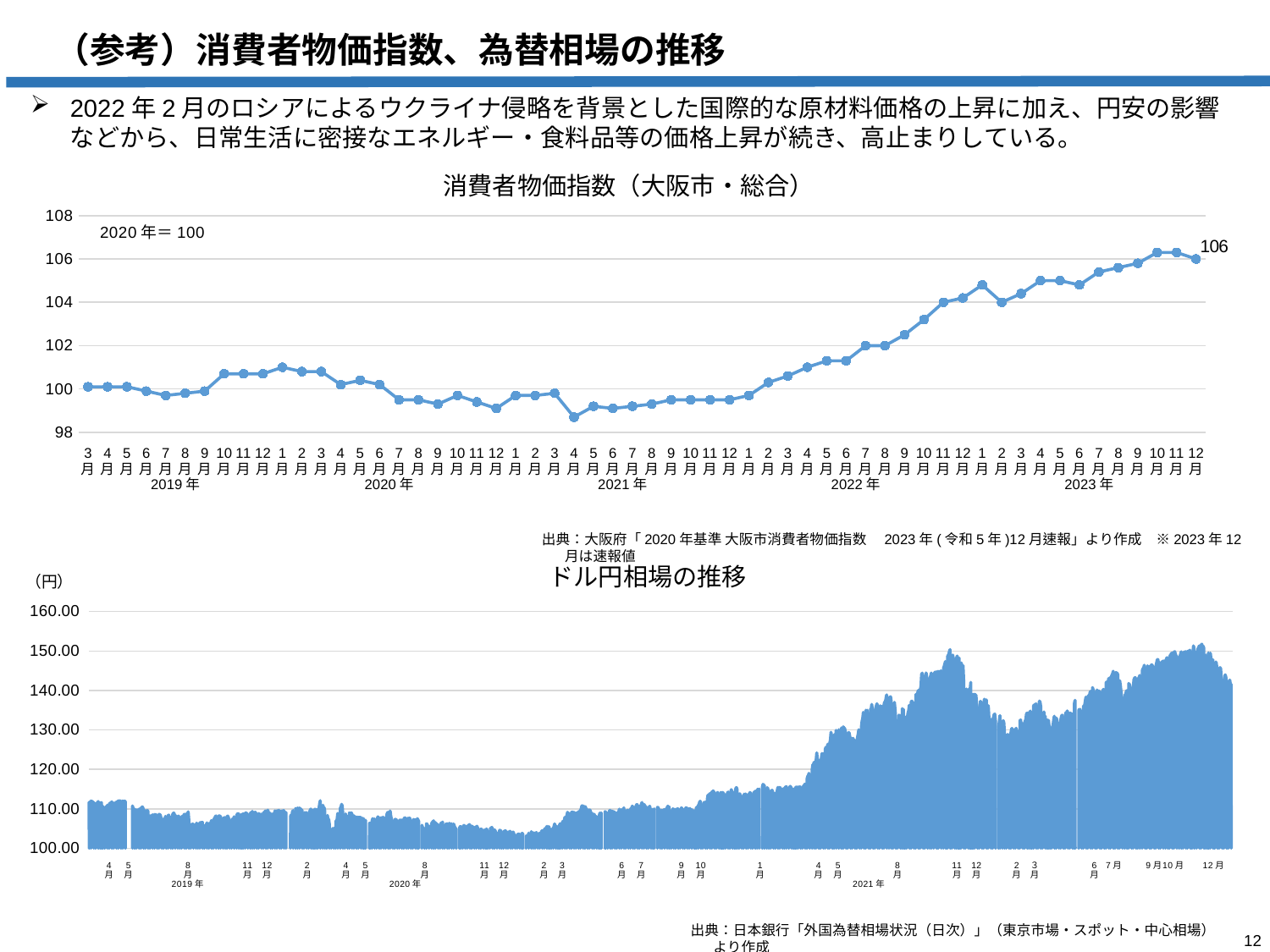

（参考）消費者物価指数、為替相場の推移
2022年2月のロシアによるウクライナ侵略を背景とした国際的な原材料価格の上昇に加え、円安の影響などから、日常生活に密接なエネルギー・食料品等の価格上昇が続き、高止まりしている。

消費者物価指数（大阪市・総合）

### Chart

| Category | 消費者物価指数（大阪市・総合） |
|---|---|
| 3
月 | 100.1 |
| 4
月 | 100.1 |
| 5
月 | 100.1 |
| 6
月 | 99.9 |
| 7
月 | 99.7 |
| 8
月 | 99.8 |
| 9
月 | 99.9 |
| 10
月 | 100.7 |
| 11
月 | 100.7 |
| 12
月 | 100.7 |
| 1
月 | 101.0 |
| 2
月 | 100.8 |
| 3
月 | 100.8 |
| 4
月 | 100.2 |
| 5
月 | 100.4 |
| 6
月 | 100.2 |
| 7
月 | 99.5 |
| 8
月 | 99.5 |
| 9
月 | 99.3 |
| 10
月 | 99.7 |
| 11
月 | 99.4 |
| 12
月 | 99.1 |
| 1
月 | 99.7 |
| 2
月 | 99.7 |
| 3
月 | 99.8 |
| 4
月 | 98.7 |
| 5
月 | 99.2 |
| 6
月 | 99.1 |
| 7
月 | 99.2 |
| 8
月 | 99.3 |
| 9
月 | 99.5 |
| 10
月 | 99.5 |
| 11
月 | 99.5 |
| 12
月 | 99.5 |
| 1
月 | 99.7 |
| 2
月 | 100.3 |
| 3
月 | 100.6 |
| 4
月 | 101.0 |
| 5
月 | 101.3 |
| 6
月 | 101.3 |
| 7
月 | 102.0 |
| 8
月 | 102.0 |
| 9
月 | 102.5 |
| 10
月 | 103.2 |
| 11
月 | 104.0 |
| 12
月 | 104.2 |
| 1
月 | 104.8 |
| 2
月 | 104.0 |
| 3
月 | 104.4 |
| 4
月 | 105.0 |
| 5
月 | 105.0 |
| 6
月 | 104.8 |
| 7
月 | 105.4 |
| 8
月 | 105.6 |
| 9
月 | 105.8 |
| 10
月 | 106.3 |
| 11
月 | 106.3 |
| 12
月 | 106.0 |
出典：大阪府「2020年基準 大阪市消費者物価指数　2023年(令和5年)12月速報」より作成　※2023年12月は速報値
ドル円相場の推移
（円）

### Chart

| Category | ドル・円 |
|---|---|
| 3
月 | 111.7 |
|  | None |
|  | None |
|  | 112.0 |
|  | 111.85 |
|  | 111.77 |
|  | 111.65 |
|  | 111.52 |
|  | None |
|  | None |
|  | 111.12 |
|  | 111.4 |
|  | 111.3 |
|  | 111.25 |
|  | 111.86 |
|  | None |
|  | None |
|  | 111.55 |
|  | 111.28 |
|  | 111.6 |
|  | None |
|  | 110.71 |
|  | None |
|  | None |
|  | 109.8 |
|  | 110.09 |
|  | 110.55 |
|  | 110.2 |
|  | 110.92 |
|  | None |
|  | None |
| 4
月 | 111.08 |
|  | 111.35 |
|  | 111.47 |
|  | 111.49 |
|  | 111.77 |
|  | None |
|  | None |
|  | 111.45 |
|  | 111.35 |
|  | 111.17 |
|  | 111.07 |
|  | 111.75 |
|  | None |
|  | None |
|  | 111.99 |
|  | 111.97 |
|  | 112.0 |
|  | 111.98 |
|  | 111.93 |
|  | None |
|  | None |
|  | 111.96 |
|  | 111.83 |
|  | 111.93 |
|  | 112.0 |
|  | 111.7 |
|  | None |
|  | None |
|  | None |
|  | None |
| 5
月 | None |
|  | None |
|  | None |
|  | None |
|  | None |
|  | None |
|  | 110.72 |
|  | 110.01 |
|  | 109.95 |
|  | 109.85 |
|  | None |
|  | None |
|  | 109.75 |
|  | 109.58 |
|  | 109.65 |
|  | 109.46 |
|  | 109.94 |
|  | None |
|  | None |
|  | 110.17 |
|  | 110.15 |
|  | 110.51 |
|  | 110.22 |
|  | 109.71 |
|  | None |
|  | None |
|  | 109.47 |
|  | 109.52 |
|  | 109.27 |
|  | 109.57 |
|  | 109.33 |
| 6
月 | None |
|  | None |
|  | 108.25 |
|  | 108.02 |
|  | 108.12 |
|  | 108.24 |
|  | 108.48 |
|  | None |
|  | None |
|  | 108.49 |
|  | 108.6 |
|  | 108.45 |
|  | 108.33 |
|  | 108.38 |
|  | None |
|  | None |
|  | 108.6 |
|  | 108.54 |
|  | 108.37 |
|  | 107.65 |
|  | 107.1 |
|  | None |
|  | None |
|  | 107.4 |
|  | 107.0 |
|  | 107.36 |
|  | 108.08 |
|  | 107.68 |
|  | None |
|  | None |
| 7
月 | 108.24 |
|  | 108.42 |
|  | 107.6 |
|  | 107.79 |
|  | 107.86 |
|  | None |
|  | None |
|  | 108.52 |
|  | 108.86 |
|  | 108.9 |
|  | 108.14 |
|  | 108.4 |
|  | None |
|  | None |
|  | None |
|  | 107.95 |
|  | 108.17 |
|  | 107.7 |
|  | 107.5 |
|  | None |
|  | None |
|  | 107.96 |
|  | 108.05 |
|  | 108.17 |
|  | 108.17 |
|  | 108.65 |
|  | None |
|  | None |
|  | 108.45 |
|  | 108.78 |
|  | 108.56 |
| 8
月 | 109.24 |
|  | 107.11 |
|  | None |
|  | None |
|  | 106.03 |
|  | 105.6 |
|  | 106.15 |
|  | 106.11 |
|  | 105.98 |
|  | None |
|  | None |
|  | None |
|  | 105.43 |
|  | 106.36 |
|  | 105.93 |
|  | 106.15 |
|  | None |
|  | None |
|  | 106.38 |
|  | 106.56 |
|  | 106.47 |
|  | 106.45 |
|  | 106.55 |
|  | None |
|  | None |
|  | 105.25 |
|  | 105.84 |
|  | 105.79 |
|  | 105.92 |
|  | 106.43 |
|  | None |
| 9
月 | None |
|  | 106.16 |
|  | 106.3 |
|  | 105.99 |
|  | 106.4 |
|  | 107.05 |
|  | None |
|  | None |
|  | 106.95 |
|  | 107.43 |
|  | 107.64 |
|  | 108.03 |
|  | 108.2 |
|  | None |
|  | None |
|  | None |
|  | 108.19 |
|  | 108.21 |
|  | 108.13 |
|  | 108.0 |
|  | None |
|  | None |
|  | None |
|  | 107.66 |
|  | 107.07 |
|  | 107.71 |
|  | 107.77 |
|  | None |
|  | None |
|  | 107.95 |
| 10
月 | 108.17 |
|  | 107.84 |
|  | 107.14 |
|  | 106.82 |
|  | None |
|  | None |
|  | 106.8 |
|  | 107.39 |
|  | 107.09 |
|  | 107.33 |
|  | 108.0 |
|  | None |
|  | None |
|  | None |
|  | 108.33 |
|  | 108.68 |
|  | 108.75 |
|  | 108.67 |
|  | None |
|  | None |
|  | 108.49 |
|  | None |
|  | 108.38 |
|  | 108.61 |
|  | 108.7 |
|  | None |
|  | None |
|  | 108.76 |
|  | 108.97 |
|  | 108.84 |
|  | 108.83 |
| 11
月 | 107.98 |
|  | None |
|  | None |
|  | None |
|  | 108.77 |
|  | 109.06 |
|  | 108.7 |
|  | 109.35 |
|  | None |
|  | None |
|  | 109.03 |
|  | 109.14 |
|  | 109.04 |
|  | 108.73 |
|  | 108.57 |
|  | None |
|  | None |
|  | 108.8 |
|  | 108.53 |
|  | 108.5 |
|  | 108.48 |
|  | 108.66 |
|  | None |
|  | None |
|  | 108.78 |
|  | 109.05 |
|  | 109.11 |
|  | 109.39 |
|  | 109.47 |
|  | None |
| 12
月 | None |
|  | 109.66 |
|  | 109.13 |
|  | 108.55 |
|  | 108.86 |
|  | 108.78 |
|  | None |
|  | None |
|  | 108.58 |
|  | 108.64 |
|  | 108.74 |
|  | 108.58 |
|  | 109.5 |
|  | None |
|  | None |
|  | 109.39 |
|  | 109.54 |
|  | 109.44 |
|  | 109.58 |
|  | 109.39 |
|  | None |
|  | None |
|  | 109.42 |
|  | 109.4 |
|  | 109.38 |
|  | 109.55 |
|  | 109.49 |
|  | None |
|  | None |
|  | 109.12 |
|  | None |
| 1
月 | None |
|  | None |
|  | None |
|  | None |
|  | None |
|  | 108.05 |
|  | 108.44 |
|  | 107.82 |
|  | 109.22 |
|  | 109.54 |
|  | None |
|  | None |
|  | None |
|  | 110.08 |
|  | 109.93 |
|  | 109.93 |
|  | 110.2 |
|  | None |
|  | None |
|  | 110.19 |
|  | 110.0 |
|  | 109.88 |
|  | 109.68 |
|  | 109.55 |
|  | None |
|  | None |
|  | 108.93 |
|  | 108.98 |
|  | 109.08 |
|  | 108.95 |
|  | 109.03 |
| 2
月 | None |
|  | None |
|  | 108.52 |
|  | 108.61 |
|  | 109.43 |
|  | 109.89 |
|  | 109.89 |
|  | None |
|  | None |
|  | 109.64 |
|  | None |
|  | 109.85 |
|  | 109.88 |
|  | 109.85 |
|  | None |
|  | None |
|  | 109.81 |
|  | 109.75 |
|  | 110.05 |
|  | 111.2 |
|  | 112.05 |
|  | None |
|  | None |
|  | None |
|  | 110.92 |
|  | 110.31 |
|  | 110.31 |
|  | 109.4 |
|  | None |
| 3
月 | None |
|  | 107.67 |
|  | 108.32 |
|  | 107.35 |
|  | 107.31 |
|  | 106.24 |
|  | None |
|  | None |
|  | 102.1 |
|  | 103.25 |
|  | 105.0 |
|  | 104.0 |
|  | 105.08 |
|  | None |
|  | None |
|  | 106.9 |
|  | 106.58 |
|  | 107.35 |
|  | 108.85 |
|  | None |
|  | None |
|  | None |
|  | 110.18 |
|  | 110.45 |
|  | 111.13 |
|  | 110.74 |
|  | 108.4 |
|  | None |
|  | None |
|  | 107.55 |
|  | 108.7 |
| 4
月 | 107.58 |
|  | 107.48 |
|  | 108.1 |
|  | None |
|  | None |
|  | 108.95 |
|  | 108.86 |
|  | 108.86 |
|  | 108.96 |
|  | 108.6 |
|  | None |
|  | None |
|  | 108.26 |
|  | 107.65 |
|  | 107.17 |
|  | 107.69 |
|  | 107.93 |
|  | None |
|  | None |
|  | 107.86 |
|  | 107.8 |
|  | 107.84 |
|  | 107.8 |
|  | 107.7 |
|  | None |
|  | None |
|  | 107.58 |
|  | 107.28 |
|  | None |
|  | 106.58 |
| 5
月 | 107.1 |
|  | None |
|  | None |
|  | None |
|  | None |
|  | None |
|  | 106.26 |
|  | 106.4 |
|  | None |
|  | None |
|  | 106.94 |
|  | 107.51 |
|  | 107.22 |
|  | 106.87 |
|  | 107.42 |
|  | None |
|  | None |
|  | 107.11 |
|  | 107.4 |
|  | 107.98 |
|  | 107.73 |
|  | 107.74 |
|  | None |
|  | None |
|  | 107.68 |
|  | 107.75 |
|  | 107.52 |
|  | 107.87 |
|  | 107.14 |
|  | None |
|  | None |
| 6
月 | 107.75 |
|  | 107.56 |
|  | 108.65 |
|  | 109.0 |
|  | 109.13 |
|  | None |
|  | None |
|  | 109.46 |
|  | 108.1 |
|  | 107.5 |
|  | 106.9 |
|  | 106.85 |
|  | None |
|  | None |
|  | 107.22 |
|  | 107.31 |
|  | 107.34 |
|  | 106.8 |
|  | 106.92 |
|  | None |
|  | None |
|  | 106.87 |
|  | 107.15 |
|  | 106.55 |
|  | 107.1 |
|  | 107.11 |
|  | None |
|  | None |
|  | 107.22 |
|  | 107.72 |
| 7
月 | 107.69 |
|  | 107.48 |
|  | 107.5 |
|  | None |
|  | None |
|  | 107.64 |
|  | 107.32 |
|  | 107.67 |
|  | 107.28 |
|  | 106.95 |
|  | None |
|  | None |
|  | 106.83 |
|  | 107.24 |
|  | 107.28 |
|  | 106.95 |
|  | 107.26 |
|  | None |
|  | None |
|  | 107.5 |
|  | 107.22 |
|  | 106.86 |
|  | None |
|  | None |
|  | None |
|  | None |
|  | 105.82 |
|  | 105.33 |
|  | 104.94 |
|  | 105.08 |
|  | 104.55 |
| 8
月 | None |
|  | None |
|  | 106.2 |
|  | 106.12 |
|  | 105.6 |
|  | 105.53 |
|  | 105.58 |
|  | None |
|  | None |
|  | None |
|  | 106.16 |
|  | 106.6 |
|  | 106.66 |
|  | 106.96 |
|  | None |
|  | None |
|  | 106.53 |
|  | 105.75 |
|  | 105.2 |
|  | 106.09 |
|  | 105.67 |
|  | None |
|  | None |
|  | 105.79 |
|  | 106.0 |
|  | 106.45 |
|  | 105.92 |
|  | 106.65 |
|  | None |
|  | None |
|  | 105.37 |
| 9
月 | 105.87 |
|  | 106.01 |
|  | 106.23 |
|  | 106.15 |
|  | None |
|  | None |
|  | 106.27 |
|  | 106.3 |
|  | 105.95 |
|  | 106.2 |
|  | 106.15 |
|  | None |
|  | None |
|  | 106.15 |
|  | 105.68 |
|  | 105.28 |
|  | 105.05 |
|  | 104.82 |
|  | None |
|  | None |
|  | None |
|  | None |
|  | 105.13 |
|  | 105.43 |
|  | 105.53 |
|  | None |
|  | None |
|  | 105.39 |
|  | 105.47 |
|  | 105.79 |
| 10
月 | 105.54 |
|  | 105.56 |
|  | None |
|  | None |
|  | 105.58 |
|  | 105.65 |
|  | 105.65 |
|  | 106.0 |
|  | 105.96 |
|  | None |
|  | None |
|  | 105.65 |
|  | 105.37 |
|  | 105.43 |
|  | 105.24 |
|  | 105.25 |
|  | None |
|  | None |
|  | 105.39 |
|  | 105.57 |
|  | 105.23 |
|  | 104.67 |
|  | 104.72 |
|  | None |
|  | None |
|  | 104.88 |
|  | 104.79 |
|  | 104.22 |
|  | 104.39 |
|  | 104.58 |
|  | None |
| 11
月 | None |
|  | 104.74 |
|  | None |
|  | 104.9 |
|  | 104.28 |
|  | 103.69 |
|  | None |
|  | None |
|  | 103.33 |
|  | 105.1 |
|  | 105.14 |
|  | 105.28 |
|  | 104.92 |
|  | None |
|  | None |
|  | 104.68 |
|  | 104.48 |
|  | 104.07 |
|  | 103.84 |
|  | 103.87 |
|  | None |
|  | None |
|  | None |
|  | 104.56 |
|  | 104.5 |
|  | 104.35 |
|  | 104.04 |
|  | None |
|  | None |
|  | 103.87 |
| 12
月 | 104.26 |
|  | 104.34 |
|  | 104.45 |
|  | 103.8 |
|  | None |
|  | None |
|  | 104.08 |
|  | 104.05 |
|  | 104.15 |
|  | 104.27 |
|  | 104.01 |
|  | None |
|  | None |
|  | 104.01 |
|  | 104.1 |
|  | 103.7 |
|  | 103.2 |
|  | 103.25 |
|  | None |
|  | None |
|  | 103.38 |
|  | 103.43 |
|  | 103.63 |
|  | 103.57 |
|  | 103.54 |
|  | None |
|  | None |
|  | 103.6 |
|  | 103.79 |
|  | 103.47 |
|  | None |
| 1
月 | None |
|  | None |
|  | None |
|  | 103.08 |
|  | 103.14 |
|  | 102.8 |
|  | 102.99 |
|  | 103.83 |
|  | None |
|  | None |
|  | None |
|  | 104.21 |
|  | 103.67 |
|  | 103.94 |
|  | 103.83 |
|  | None |
|  | None |
|  | 103.72 |
|  | 104.0 |
|  | 103.92 |
|  | 103.53 |
|  | 103.58 |
|  | None |
|  | None |
|  | 103.82 |
|  | 103.75 |
|  | 103.68 |
|  | 104.28 |
|  | 104.48 |
|  | None |
|  | None |
| 2
月 | 104.68 |
|  | 104.9 |
|  | 105.02 |
|  | 105.02 |
|  | 105.54 |
|  | None |
|  | None |
|  | 105.51 |
|  | 104.92 |
|  | 104.61 |
|  | None |
|  | 104.85 |
|  | None |
|  | None |
|  | 105.05 |
|  | 105.47 |
|  | 106.15 |
|  | 105.72 |
|  | 105.71 |
|  | None |
|  | None |
|  | 105.48 |
|  | None |
|  | 105.5 |
|  | 106.05 |
|  | 106.23 |
|  | None |
|  | None |
| 3
月 | 106.48 |
|  | 106.85 |
|  | 106.85 |
|  | 107.04 |
|  | 107.88 |
|  | None |
|  | None |
|  | 108.35 |
|  | 109.11 |
|  | 108.81 |
|  | 108.51 |
|  | 108.75 |
|  | None |
|  | None |
|  | 109.05 |
|  | 109.19 |
|  | 109.13 |
|  | 108.96 |
|  | 109.09 |
|  | None |
|  | None |
|  | 108.9 |
|  | 108.85 |
|  | 108.63 |
|  | 108.88 |
|  | 109.3 |
|  | None |
|  | None |
|  | 109.65 |
|  | 109.98 |
|  | 110.7 |
| 4
月 | 110.79 |
|  | 110.63 |
|  | None |
|  | None |
|  | 110.58 |
|  | 110.28 |
|  | 109.77 |
|  | 109.83 |
|  | 109.28 |
|  | None |
|  | None |
|  | 109.73 |
|  | 109.56 |
|  | 108.82 |
|  | 108.88 |
|  | 108.85 |
|  | None |
|  | None |
|  | 108.63 |
|  | 108.19 |
|  | 108.07 |
|  | 108.03 |
|  | 107.9 |
|  | None |
|  | None |
|  | 107.88 |
|  | 108.25 |
|  | 108.92 |
|  | None |
|  | 108.95 |
| 5
月 | None |
|  | None |
|  | None |
|  | None |
|  | None |
|  | 109.3 |
|  | 109.13 |
|  | None |
|  | None |
|  | 108.86 |
|  | 108.9 |
|  | 108.85 |
|  | 109.61 |
|  | 109.6 |
|  | None |
|  | None |
|  | 109.43 |
|  | 109.2 |
|  | 108.99 |
|  | 109.23 |
|  | 108.86 |
|  | None |
|  | None |
|  | 108.97 |
|  | 108.83 |
|  | 108.8 |
|  | 109.2 |
|  | 109.9 |
|  | None |
|  | None |
|  | 109.78 |
| 6
月 | 109.4 |
|  | 109.62 |
|  | 109.61 |
|  | 110.25 |
|  | None |
|  | None |
|  | 109.55 |
|  | 109.4 |
|  | 109.45 |
|  | 109.62 |
|  | 109.4 |
|  | None |
|  | None |
|  | 109.77 |
|  | 110.08 |
|  | 110.1 |
|  | 110.68 |
|  | 110.29 |
|  | None |
|  | None |
|  | 110.23 |
|  | 110.38 |
|  | 110.75 |
|  | 111.06 |
|  | 110.98 |
|  | None |
|  | None |
|  | 110.69 |
|  | 110.52 |
|  | 110.5 |
| 7
月 | 111.09 |
|  | 111.6 |
|  | None |
|  | None |
|  | 111.14 |
|  | 110.86 |
|  | 110.5 |
|  | 110.56 |
|  | 109.9 |
|  | None |
|  | None |
|  | 110.16 |
|  | 110.38 |
|  | 110.65 |
|  | 109.91 |
|  | 109.89 |
|  | None |
|  | None |
|  | 109.87 |
|  | 109.49 |
|  | 109.97 |
|  | None |
|  | None |
|  | None |
|  | None |
|  | 110.4 |
|  | 110.25 |
|  | 109.86 |
|  | 109.75 |
|  | 109.5 |
|  | None |
| 8
月 | None |
|  | 109.64 |
|  | 109.3 |
|  | 109.04 |
|  | 109.65 |
|  | 109.87 |
|  | None |
|  | None |
|  | None |
|  | 110.33 |
|  | 110.67 |
|  | 110.35 |
|  | 110.45 |
|  | None |
|  | None |
|  | 109.49 |
|  | 109.3 |
|  | 109.57 |
|  | 109.98 |
|  | 109.86 |
|  | None |
|  | None |
|  | 109.84 |
|  | 109.76 |
|  | 109.84 |
|  | 110.0 |
|  | 110.0 |
|  | None |
|  | None |
|  | 109.74 |
|  | 109.87 |
| 9
月 | 110.26 |
|  | 109.97 |
|  | 109.93 |
|  | None |
|  | None |
|  | 109.83 |
|  | 109.8 |
|  | 110.27 |
|  | 110.2 |
|  | 109.78 |
|  | None |
|  | None |
|  | 109.96 |
|  | 110.07 |
|  | 109.64 |
|  | 109.4 |
|  | 109.8 |
|  | None |
|  | None |
|  | None |
|  | 109.55 |
|  | 109.22 |
|  | None |
|  | 110.4 |
|  | None |
|  | None |
|  | 110.8 |
|  | 111.03 |
|  | 111.63 |
|  | 111.91 |
| 10
月 | 111.4 |
|  | None |
|  | None |
|  | 110.97 |
|  | 110.92 |
|  | 111.62 |
|  | 111.38 |
|  | 111.72 |
|  | None |
|  | None |
|  | 112.5 |
|  | 113.48 |
|  | 113.48 |
|  | 113.38 |
|  | 113.89 |
|  | None |
|  | None |
|  | 114.27 |
|  | 114.14 |
|  | 114.55 |
|  | 114.26 |
|  | 114.02 |
|  | None |
|  | None |
|  | 113.71 |
|  | 113.95 |
|  | 114.15 |
|  | 113.6 |
|  | 113.65 |
|  | None |
|  | None |
| 11
月 | 114.12 |
|  | 114.1 |
|  | None |
|  | 114.15 |
|  | 113.77 |
|  | None |
|  | None |
|  | 113.59 |
|  | 113.25 |
|  | 112.85 |
|  | 113.95 |
|  | 114.24 |
|  | None |
|  | None |
|  | 113.98 |
|  | 114.19 |
|  | 114.85 |
|  | 114.17 |
|  | 114.33 |
|  | None |
|  | None |
|  | 114.09 |
|  | None |
|  | 115.19 |
|  | 115.37 |
|  | 114.92 |
|  | None |
|  | None |
|  | 113.7 |
|  | 113.8 |
| 12
月 | 113.4 |
|  | 112.96 |
|  | 113.13 |
|  | None |
|  | None |
|  | 113.05 |
|  | 113.7 |
|  | 113.48 |
|  | 113.75 |
|  | 113.44 |
|  | None |
|  | None |
|  | 113.55 |
|  | 113.65 |
|  | 113.78 |
|  | 114.13 |
|  | 113.85 |
|  | None |
|  | None |
|  | 113.59 |
|  | 113.65 |
|  | 114.16 |
|  | 114.21 |
|  | 114.49 |
|  | None |
|  | None |
|  | 114.4 |
|  | 114.95 |
|  | 114.85 |
|  | 115.0 |
|  | None |
| 1
月 | None |
|  | None |
|  | None |
|  | 115.42 |
|  | 116.2 |
|  | 116.04 |
|  | 115.89 |
|  | None |
|  | None |
|  | None |
|  | 115.32 |
|  | 115.33 |
|  | 114.66 |
|  | 114.0 |
|  | None |
|  | None |
|  | 114.47 |
|  | 114.54 |
|  | 114.7 |
|  | 114.28 |
|  | 113.83 |
|  | None |
|  | None |
|  | 113.83 |
|  | 113.98 |
|  | 113.81 |
|  | 114.67 |
|  | 115.44 |
|  | None |
|  | None |
|  | 115.43 |
| 2
月 | 115.15 |
|  | 114.7 |
|  | 114.45 |
|  | 115.0 |
|  | None |
|  | None |
|  | 115.23 |
|  | 115.29 |
|  | 115.53 |
|  | 115.59 |
|  | None |
|  | None |
|  | None |
|  | 115.4 |
|  | 115.42 |
|  | 115.69 |
|  | 115.45 |
|  | 114.94 |
|  | None |
|  | None |
|  | 115.05 |
|  | 114.7 |
|  | None |
|  | 114.94 |
|  | 115.54 |
|  | None |
|  | None |
|  | 115.55 |
| 3
月 | 115.25 |
|  | 115.0 |
|  | 115.6 |
|  | 115.38 |
|  | None |
|  | None |
|  | 114.92 |
|  | 115.47 |
|  | 115.87 |
|  | 116.0 |
|  | 116.3 |
|  | None |
|  | None |
|  | 117.58 |
|  | 118.23 |
|  | 118.39 |
|  | 118.97 |
|  | 118.68 |
|  | None |
|  | None |
|  | None |
|  | 120.0 |
|  | 121.19 |
|  | 121.24 |
|  | 121.82 |
|  | None |
|  | None |
|  | 122.22 |
|  | 124.2 |
|  | 122.5 |
|  | 122.4 |
| 4
月 | 122.2 |
|  | None |
|  | None |
|  | 122.43 |
|  | 122.55 |
|  | 124.0 |
|  | 123.64 |
|  | 124.0 |
|  | None |
|  | None |
|  | 125.0 |
|  | 125.53 |
|  | 125.6 |
|  | 125.3 |
|  | 126.4 |
|  | None |
|  | None |
|  | 126.64 |
|  | 127.34 |
|  | 129.4 |
|  | 128.28 |
|  | 128.61 |
|  | None |
|  | None |
|  | 128.78 |
|  | 127.6 |
|  | 127.62 |
|  | 129.9 |
|  | None |
|  | None |
| 5
月 | None |
|  | 130.07 |
|  | None |
|  | None |
|  | None |
|  | 130.5 |
|  | None |
|  | None |
|  | 130.8 |
|  | 130.35 |
|  | 130.4 |
|  | 129.74 |
|  | 128.9 |
|  | None |
|  | None |
|  | 128.95 |
|  | 129.34 |
|  | 129.31 |
|  | 128.4 |
|  | 127.76 |
|  | None |
|  | None |
|  | 127.76 |
|  | 127.87 |
|  | 126.97 |
|  | 127.48 |
|  | 127.01 |
|  | None |
|  | None |
|  | 127.02 |
|  | 128.2 |
| 6
月 | 128.92 |
|  | 130.04 |
|  | 129.82 |
|  | None |
|  | None |
|  | 130.75 |
|  | 132.23 |
|  | 132.9 |
|  | 134.44 |
|  | 134.2 |
|  | None |
|  | None |
|  | 135.0 |
|  | 134.12 |
|  | 134.99 |
|  | 134.26 |
|  | 133.2 |
|  | None |
|  | None |
|  | 135.25 |
|  | 135.19 |
|  | 136.47 |
|  | 135.2 |
|  | 135.19 |
|  | None |
|  | None |
|  | 134.6 |
|  | 135.45 |
|  | 136.11 |
|  | 136.63 |
| 7
月 | 135.98 |
|  | None |
|  | None |
|  | 134.94 |
|  | 136.13 |
|  | 135.68 |
|  | 135.7 |
|  | 136.02 |
|  | None |
|  | None |
|  | 136.45 |
|  | 137.15 |
|  | 137.12 |
|  | 138.0 |
|  | 138.9 |
|  | None |
|  | None |
|  | None |
|  | 138.22 |
|  | 138.15 |
|  | 138.45 |
|  | 137.32 |
|  | None |
|  | None |
|  | 136.6 |
|  | 136.45 |
|  | 136.99 |
|  | 135.3 |
|  | 133.0 |
|  | None |
|  | None |
| 8
月 | 132.5 |
|  | 130.85 |
|  | 133.75 |
|  | 133.62 |
|  | 133.01 |
|  | None |
|  | None |
|  | 135.4 |
|  | 134.86 |
|  | 135.2 |
|  | None |
|  | 133.35 |
|  | None |
|  | None |
|  | 133.0 |
|  | 133.17 |
|  | 134.31 |
|  | 134.88 |
|  | 136.28 |
|  | None |
|  | None |
|  | 137.2 |
|  | 137.28 |
|  | 136.9 |
|  | 136.94 |
|  | 136.72 |
|  | None |
|  | None |
|  | 139.0 |
|  | 138.5 |
|  | 138.61 |
| 9
月 | 139.5 |
|  | 140.05 |
|  | None |
|  | None |
|  | 140.3 |
|  | 141.0 |
|  | 144.12 |
|  | 144.4 |
|  | 143.76 |
|  | None |
|  | None |
|  | 142.8 |
|  | 142.58 |
|  | 144.45 |
|  | 143.25 |
|  | 143.02 |
|  | None |
|  | None |
|  | None |
|  | 143.23 |
|  | 143.7 |
|  | 144.45 |
|  | None |
|  | None |
|  | None |
|  | 144.0 |
|  | 144.45 |
|  | 144.66 |
|  | 144.35 |
|  | 144.74 |
| 10
月 | None |
|  | None |
|  | 144.85 |
|  | 144.7 |
|  | 143.93 |
|  | 144.58 |
|  | 145.02 |
|  | None |
|  | None |
|  | None |
|  | 145.73 |
|  | 146.18 |
|  | 146.85 |
|  | 147.37 |
|  | None |
|  | None |
|  | 148.58 |
|  | 148.9 |
|  | 149.18 |
|  | 149.93 |
|  | 150.38 |
|  | None |
|  | None |
|  | 146.0 |
|  | 149.0 |
|  | 148.16 |
|  | 146.11 |
|  | 146.6 |
|  | None |
|  | None |
|  | 148.24 |
| 11
月 | 148.73 |
|  | 147.54 |
|  | None |
|  | 148.25 |
|  | None |
|  | None |
|  | 147.02 |
|  | 146.5 |
|  | 145.72 |
|  | 146.33 |
|  | 142.45 |
|  | None |
|  | None |
|  | 139.6 |
|  | 140.38 |
|  | 139.53 |
|  | 139.44 |
|  | 140.22 |
|  | None |
|  | None |
|  | 140.29 |
|  | 142.05 |
|  | None |
|  | 138.95 |
|  | 139.03 |
|  | None |
|  | None |
|  | 139.06 |
|  | 138.85 |
|  | 138.8 |
| 12
月 | 136.25 |
|  | 135.5 |
|  | None |
|  | None |
|  | 134.68 |
|  | 136.5 |
|  | 137.27 |
|  | 136.57 |
|  | 136.88 |
|  | None |
|  | None |
|  | 136.77 |
|  | 137.8 |
|  | 135.53 |
|  | 135.37 |
|  | 137.63 |
|  | None |
|  | None |
|  | 136.16 |
|  | 133.11 |
|  | 131.73 |
|  | 131.78 |
|  | 132.65 |
|  | None |
|  | None |
|  | 132.5 |
|  | 133.18 |
|  | 133.9 |
|  | 134.03 |
|  | 132.56 |
|  | None |
| 1
月 | None |
|  | None |
|  | None |
|  | 130.96 |
|  | 132.05 |
|  | 133.64 |
|  | None |
|  | None |
|  | None |
|  | 131.8 |
|  | 132.36 |
|  | 131.9 |
|  | 129.23 |
|  | None |
|  | None |
|  | 127.65 |
|  | 128.71 |
|  | 128.84 |
|  | 128.4 |
|  | 128.65 |
|  | None |
|  | None |
|  | 129.29 |
|  | 130.36 |
|  | 130.35 |
|  | 129.19 |
|  | 130.0 |
|  | None |
|  | None |
|  | 130.06 |
|  | 130.41 |
| 2
月 | 129.87 |
|  | 128.4 |
|  | 128.68 |
|  | None |
|  | None |
|  | 132.35 |
|  | 132.54 |
|  | 130.89 |
|  | 131.55 |
|  | 131.62 |
|  | None |
|  | None |
|  | 131.7 |
|  | 132.28 |
|  | 132.73 |
|  | 134.05 |
|  | 134.3 |
|  | None |
|  | None |
|  | 134.42 |
|  | 134.25 |
|  | 134.8 |
|  | None |
|  | 134.1 |
|  | None |
|  | None |
|  | 136.15 |
|  | 136.29 |
| ３
月 | 136.36 |
|  | 136.5 |
|  | 136.6 |
|  | None |
|  | None |
|  | 135.86 |
|  | 136.09 |
|  | 137.33 |
|  | 137.02 |
|  | 135.91 |
|  | None |
|  | None |
|  | 134.33 |
|  | 133.05 |
|  | 134.57 |
|  | 132.55 |
|  | 133.48 |
|  | None |
|  | None |
|  | 132.6 |
|  | None |
|  | 132.44 |
|  | 130.85 |
|  | 130.6 |
|  | None |
|  | None |
|  | 130.65 |
|  | 130.65 |
|  | 131.27 |
|  | 132.52 |
|  | 133.48 |
| ４
月 | None |
|  | None |
|  | 133.04 |
|  | 132.57 |
|  | 131.52 |
|  | 131.1 |
|  | 131.73 |
|  | None |
|  | None |
|  | 132.6 |
|  | 133.42 |
|  | 133.75 |
|  | 133.22 |
|  | 132.47 |
|  | None |
|  | None |
|  | 133.85 |
|  | 134.42 |
|  | 134.1 |
|  | 134.82 |
|  | 134.24 |
|  | None |
|  | None |
|  | 134.08 |
|  | 134.29 |
|  | 133.74 |
|  | 133.67 |
|  | 134.05 |
|  | None |
|  | None |
| ５
月 | 136.69 |
|  | 137.52 |
|  | None |
|  | None |
|  | None |
|  | None |
|  | None |
|  | 135.07 |
|  | 135.28 |
|  | 135.15 |
|  | 134.1 |
|  | 134.55 |
|  | None |
|  | None |
|  | 136.0 |
|  | 135.95 |
|  | 136.43 |
|  | 137.53 |
|  | 138.35 |
|  | None |
|  | None |
|  | 137.65 |
|  | 138.78 |
|  | 138.4 |
|  | 139.42 |
|  | 139.8 |
|  | None |
|  | None |
|  | 140.75 |
|  | 140.22 |
|  | 139.8 |
| 6
月 | 139.45 |
|  | 138.75 |
|  | None |
|  | None |
|  | 140.14 |
|  | 139.54 |
|  | 139.45 |
|  | 139.87 |
|  | 139.06 |
|  | None |
|  | None |
|  | 139.37 |
|  | 139.65 |
|  | 140.03 |
|  | 140.28 |
|  | 140.09 |
|  | None |
|  | None |
|  | 141.94 |
|  | 142.18 |
|  | 141.6 |
|  | 141.88 |
|  | 143.08 |
|  | None |
|  | None |
|  | 143.43 |
|  | 143.44 |
|  | 143.91 |
|  | 144.25 |
|  | 144.88 |
| 7月 | None |
|  | None |
|  | 144.46 |
|  | 144.5 |
|  | 144.5 |
|  | 144.35 |
|  | 144.1 |
|  | None |
|  | None |
|  | 142.5 |
|  | 141.42 |
|  | 139.83 |
|  | 138.55 |
|  | 137.5 |
|  | None |
|  | None |
|  | None |
|  | 138.8 |
|  | 138.99 |
|  | 139.6 |
|  | 140.0 |
|  | None |
|  | None |
|  | 141.78 |
|  | 141.53 |
|  | 141.05 |
|  | 140.3 |
|  | 139.43 |
|  | None |
|  | None |
|  | 140.92 |
| ８月 | 142.75 |
|  | 143.16 |
|  | 143.26 |
|  | 142.55 |
|  | None |
|  | None |
|  | 141.65 |
|  | 143.02 |
|  | 143.33 |
|  | 143.83 |
|  | None |
|  | None |
|  | None |
|  | 145.08 |
|  | 145.54 |
|  | 145.67 |
|  | 146.4 |
|  | 145.6 |
|  | None |
|  | None |
|  | 145.27 |
|  | 146.25 |
|  | 145.7 |
|  | 144.78 |
|  | 146.1 |
|  | None |
|  | None |
|  | 146.49 |
|  | 146.48 |
|  | 146.01 |
|  | 146.07 |
| 9月 | 145.64 |
|  | None |
|  | None |
|  | 146.21 |
|  | 147.0 |
|  | 147.8 |
|  | 147.84 |
|  | 146.9 |
|  | None |
|  | None |
|  | 146.92 |
|  | 146.63 |
|  | 147.24 |
|  | 147.12 |
|  | 147.5 |
|  | None |
|  | None |
|  | None |
|  | 147.67 |
|  | 147.8 |
|  | 148.34 |
|  | 147.64 |
|  | None |
|  | None |
|  | 148.4 |
|  | 148.88 |
|  | 149.03 |
|  | 149.49 |
|  | 149.44 |
|  | None |
| 10月 | None |
|  | 149.72 |
|  | 149.86 |
|  | 149.24 |
|  | 148.8 |
|  | 148.62 |
|  | None |
|  | None |
|  | None |
|  | 148.55 |
|  | 148.6 |
|  | 149.14 |
|  | 149.83 |
|  | None |
|  | None |
|  | 149.54 |
|  | 149.55 |
|  | 149.8 |
|  | 149.76 |
|  | 149.85 |
|  | None |
|  | None |
|  | 149.93 |
|  | 149.75 |
|  | 149.92 |
|  | 150.17 |
|  | 150.18 |
|  | None |
|  | None |
|  | 149.8 |
|  | 149.45 |
| 11月 | 151.3 |
|  | 150.5 |
|  | None |
|  | None |
|  | None |
|  | 149.62 |
|  | 150.06 |
|  | 150.61 |
|  | 150.96 |
|  | 151.33 |
|  | None |
|  | None |
|  | 151.65 |
|  | 151.72 |
|  | 150.64 |
|  | 151.25 |
|  | 150.68 |
|  | None |
|  | None |
|  | 149.0 |
|  | 148.0 |
|  | 148.2 |
|  | None |
|  | 149.56 |
|  | None |
|  | None |
|  | 149.48 |
|  | 148.11 |
|  | 146.86 |
|  | 146.98 |
|  | 147.79 |
| 12月 | None |
出典：日本銀行「外国為替相場状況（日次）」（東京市場・スポット・中心相場）より作成
12